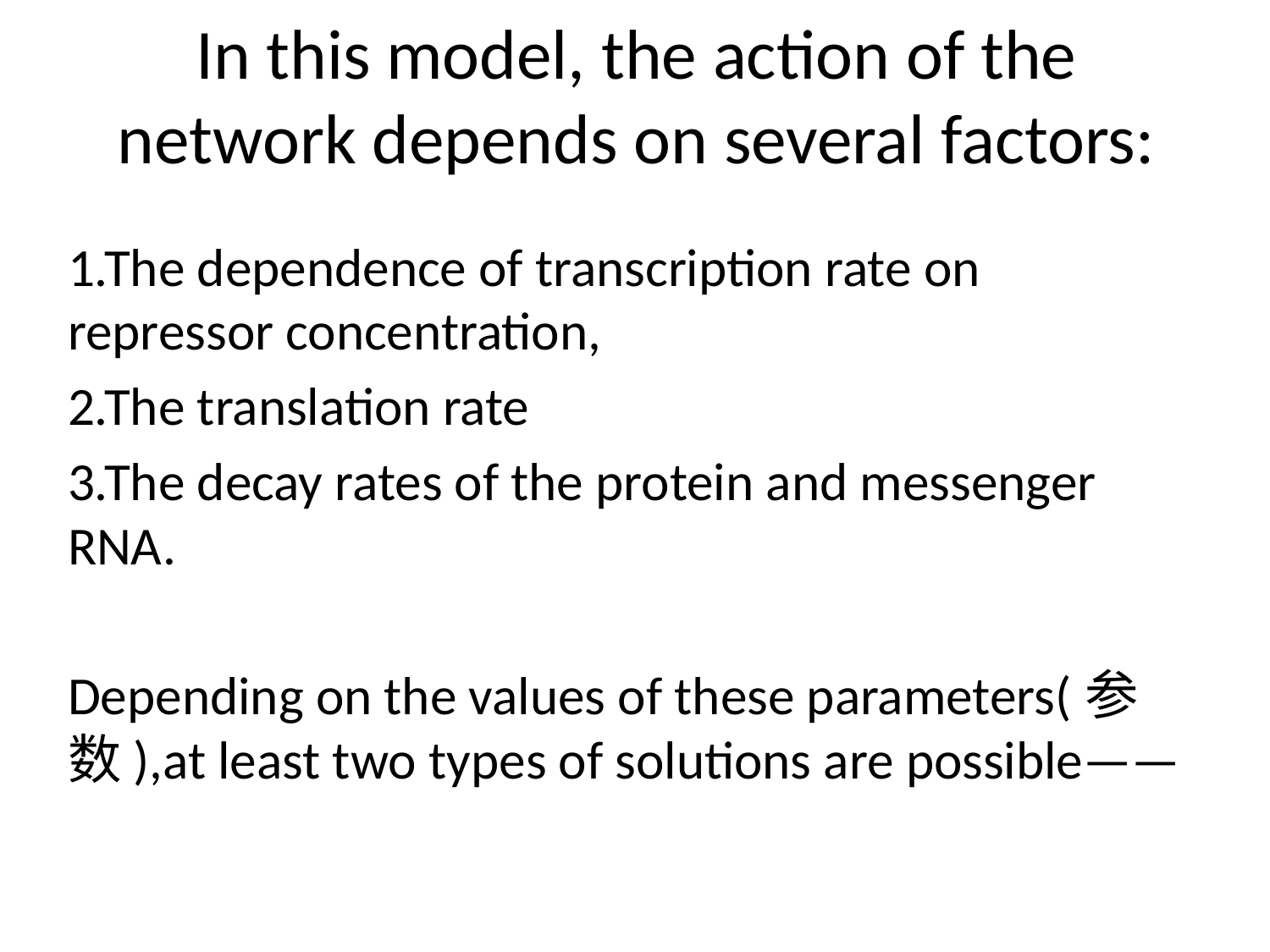

# In this model, the action of the network depends on several factors:
1.The dependence of transcription rate on repressor concentration,
2.The translation rate
3.The decay rates of the protein and messenger RNA.

Depending on the values of these parameters(参数),at least two types of solutions are possible——